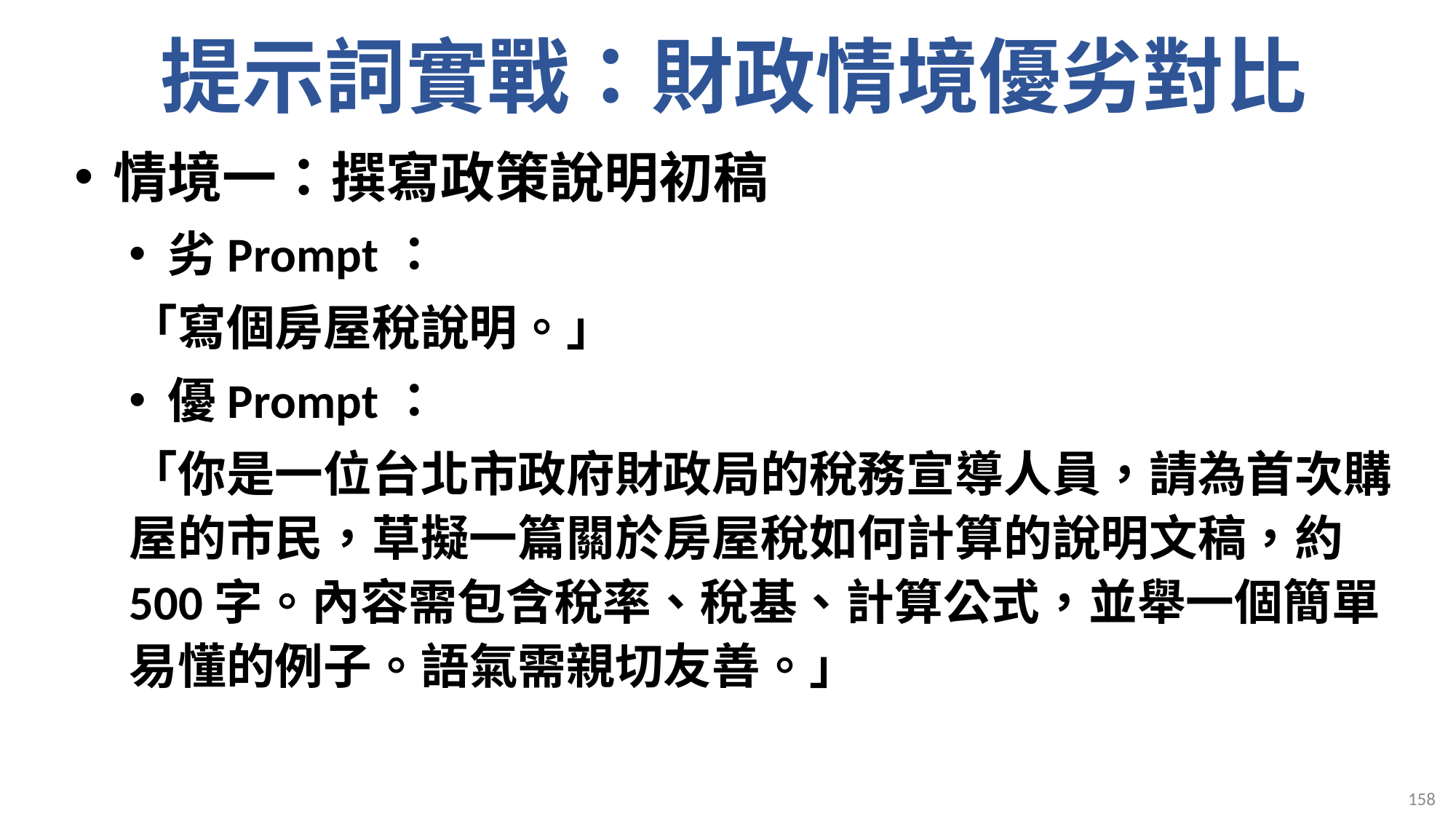

# 提示詞實戰：財政情境優劣對比
情境一：撰寫政策說明初稿
劣Prompt：
「寫個房屋稅說明。」
優Prompt：
「你是一位台北市政府財政局的稅務宣導人員，請為首次購屋的市民，草擬一篇關於房屋稅如何計算的說明文稿，約500字。內容需包含稅率、稅基、計算公式，並舉一個簡單易懂的例子。語氣需親切友善。」
158